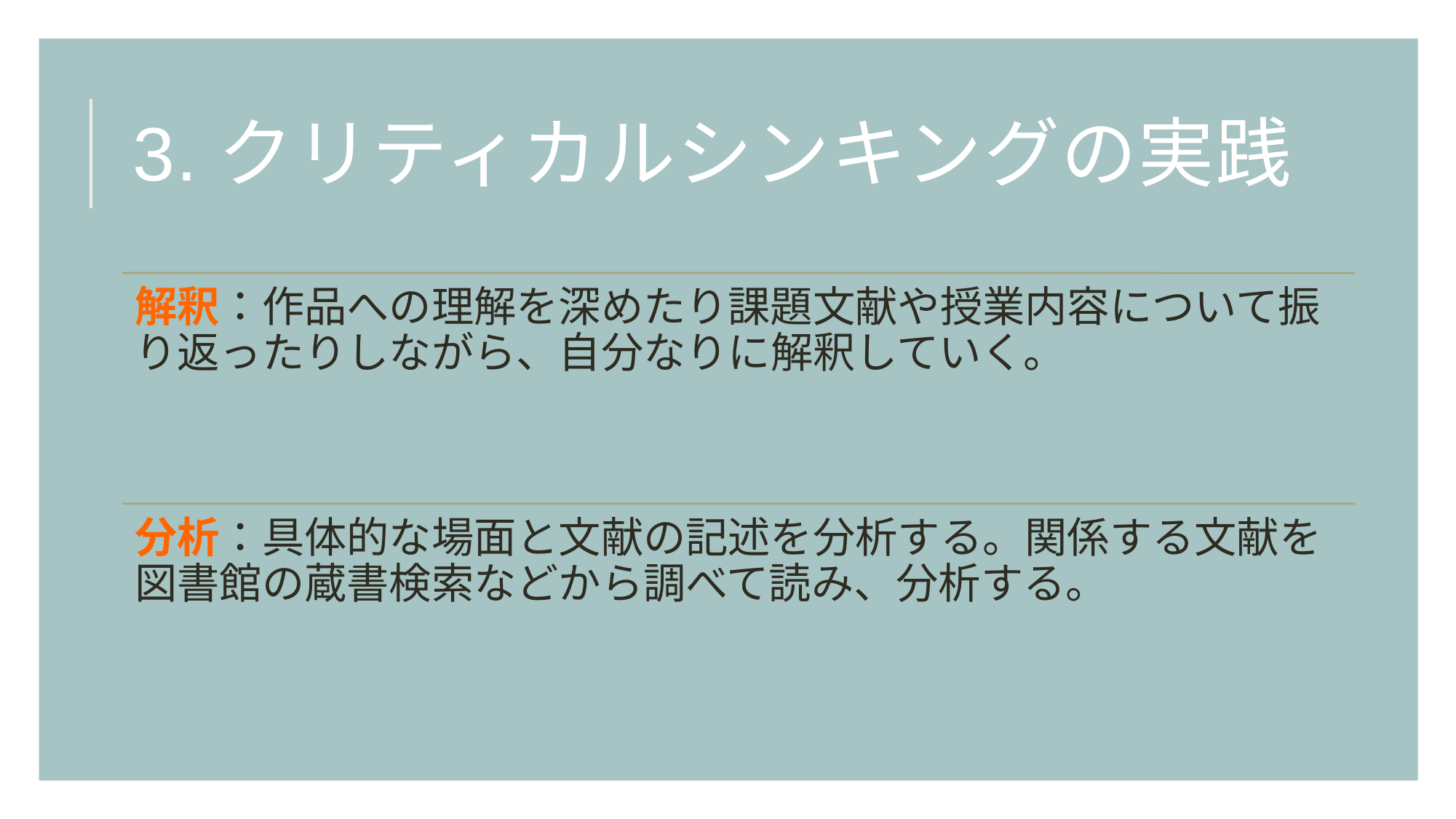

# 3.クリティカルシンキングの実践
解釈：作品への理解を深めたり課題文献や授業内容について振り返ったりしながら、自分なりに解釈していく。
分析：具体的な場面と文献の記述を分析する。関係する文献を図書館の蔵書検索などから調べて読み、分析する。